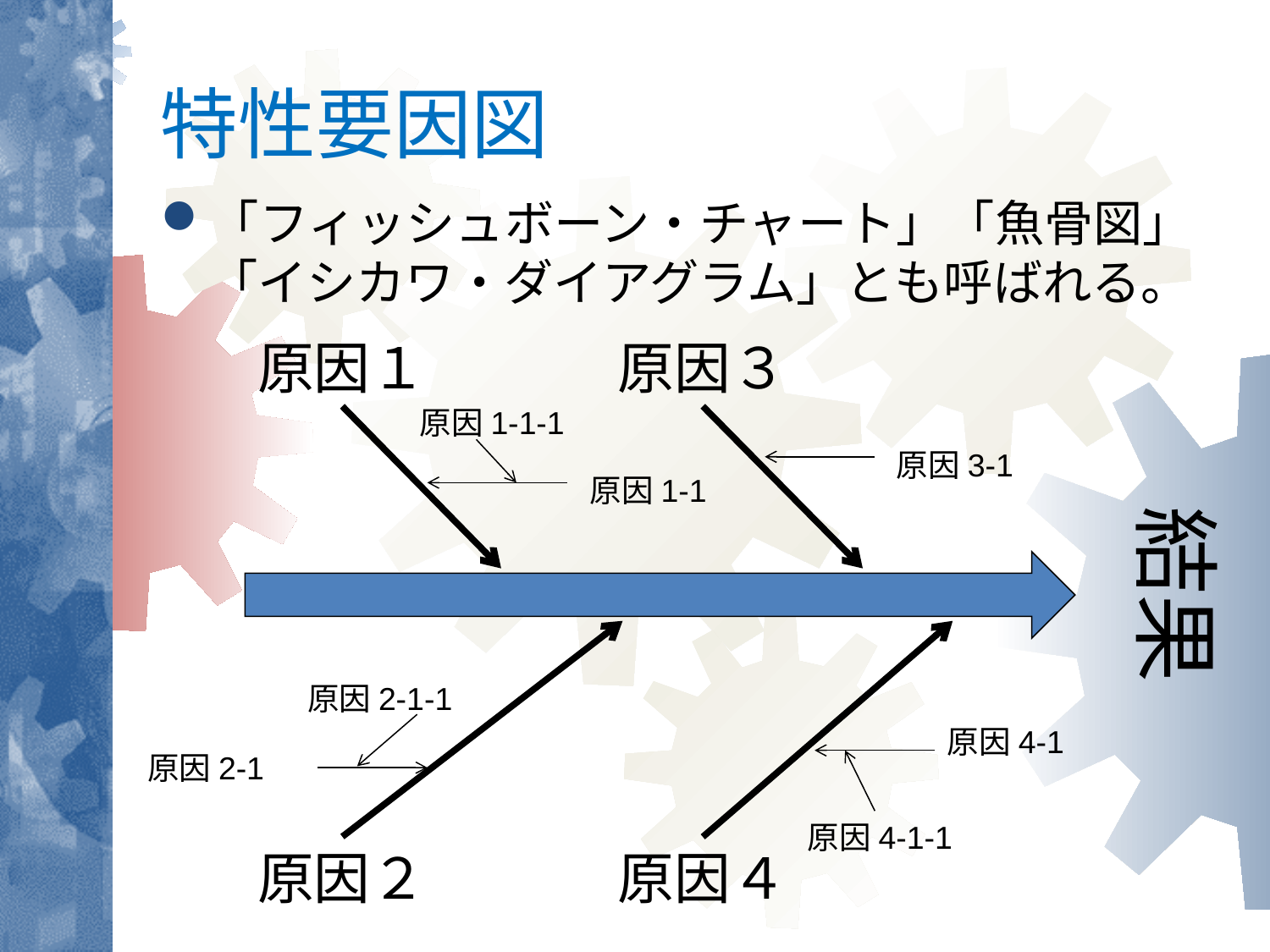

特性要因図
「フィッシュボーン・チャート」「魚骨図」「イシカワ・ダイアグラム」とも呼ばれる。
原因１
原因３
結果
原因1-1-1
原因3-1
原因1-1

原因2-1-1
原因4-1
原因2-1
原因4-1-1
原因２
原因４